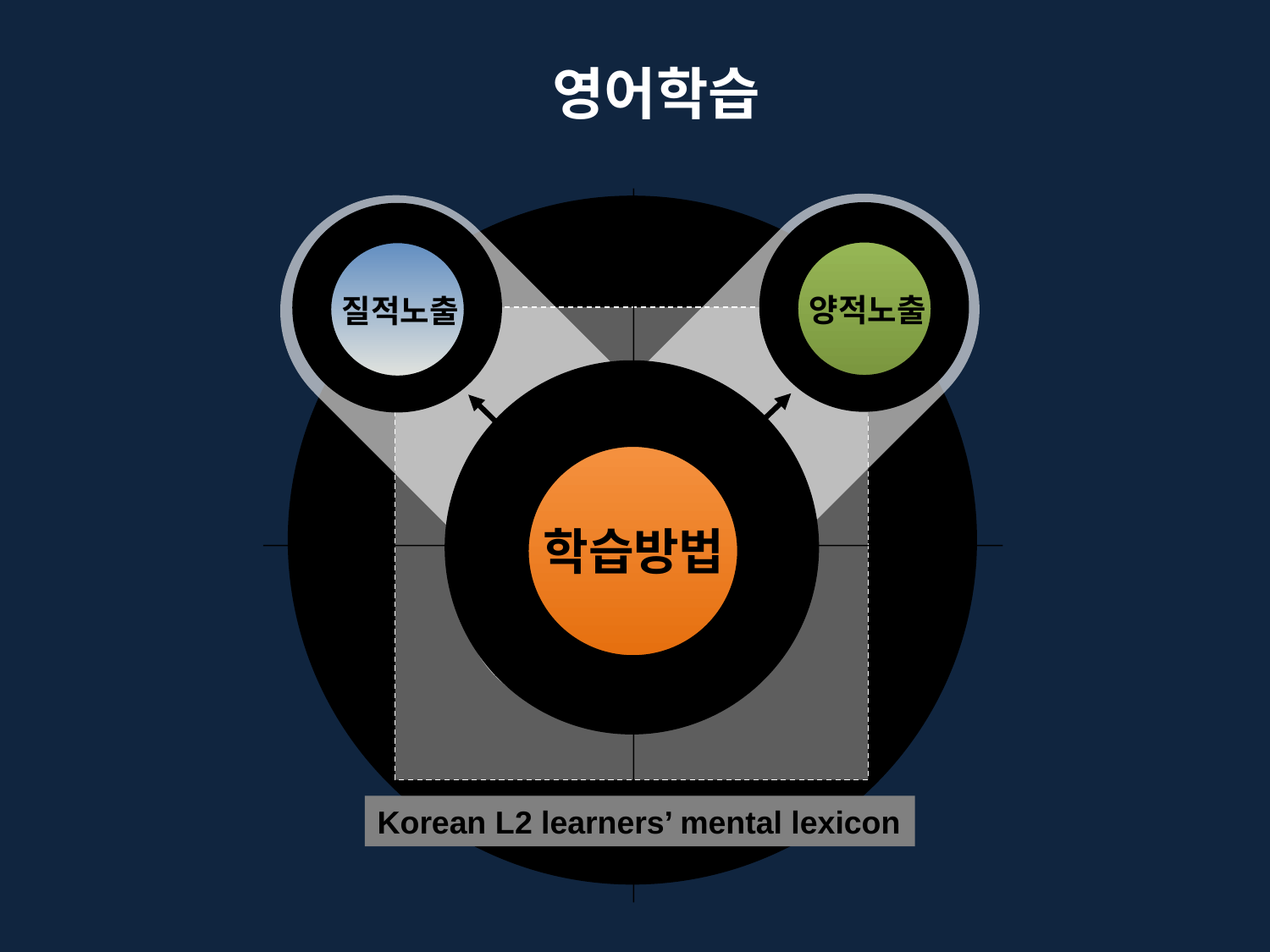

영어학습

양적노출

질적노출

학습방법

Korean L2 learners’ mental lexicon